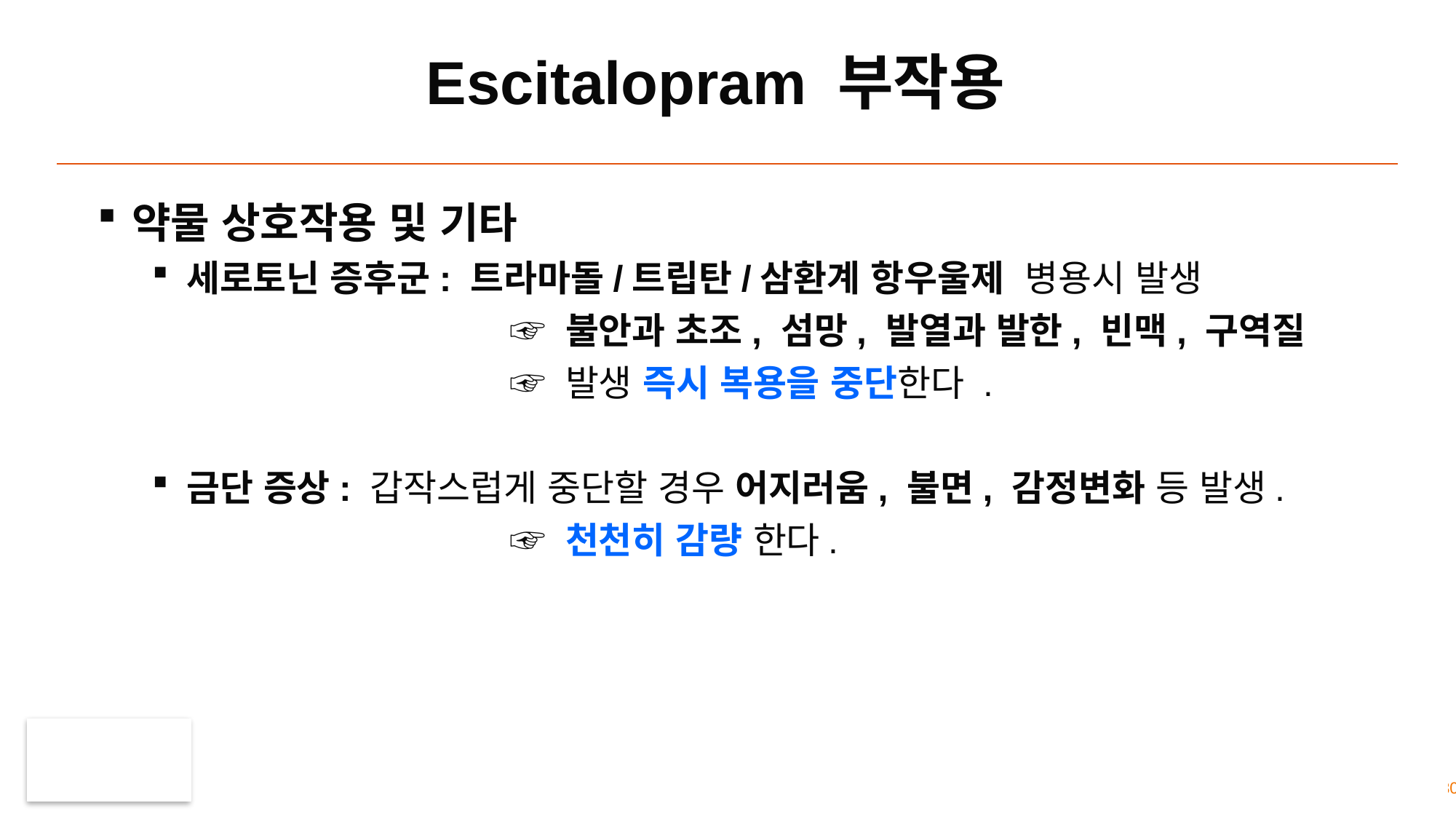

# Escitalopram 부작용

약물 상호작용 및 기타
세로토닌 증후군: 트라마돌/트립탄/삼환계 항우울제  병용시 발생
			   ☞ 불안과 초조, 섬망, 발열과 발한, 빈맥, 구역질
			   ☞ 발생 즉시 복용을 중단한다 .

금단 증상: 갑작스럽게 중단할 경우 어지러움, 불면, 감정변화 등 발생.
			   ☞ 천천히 감량 한다.